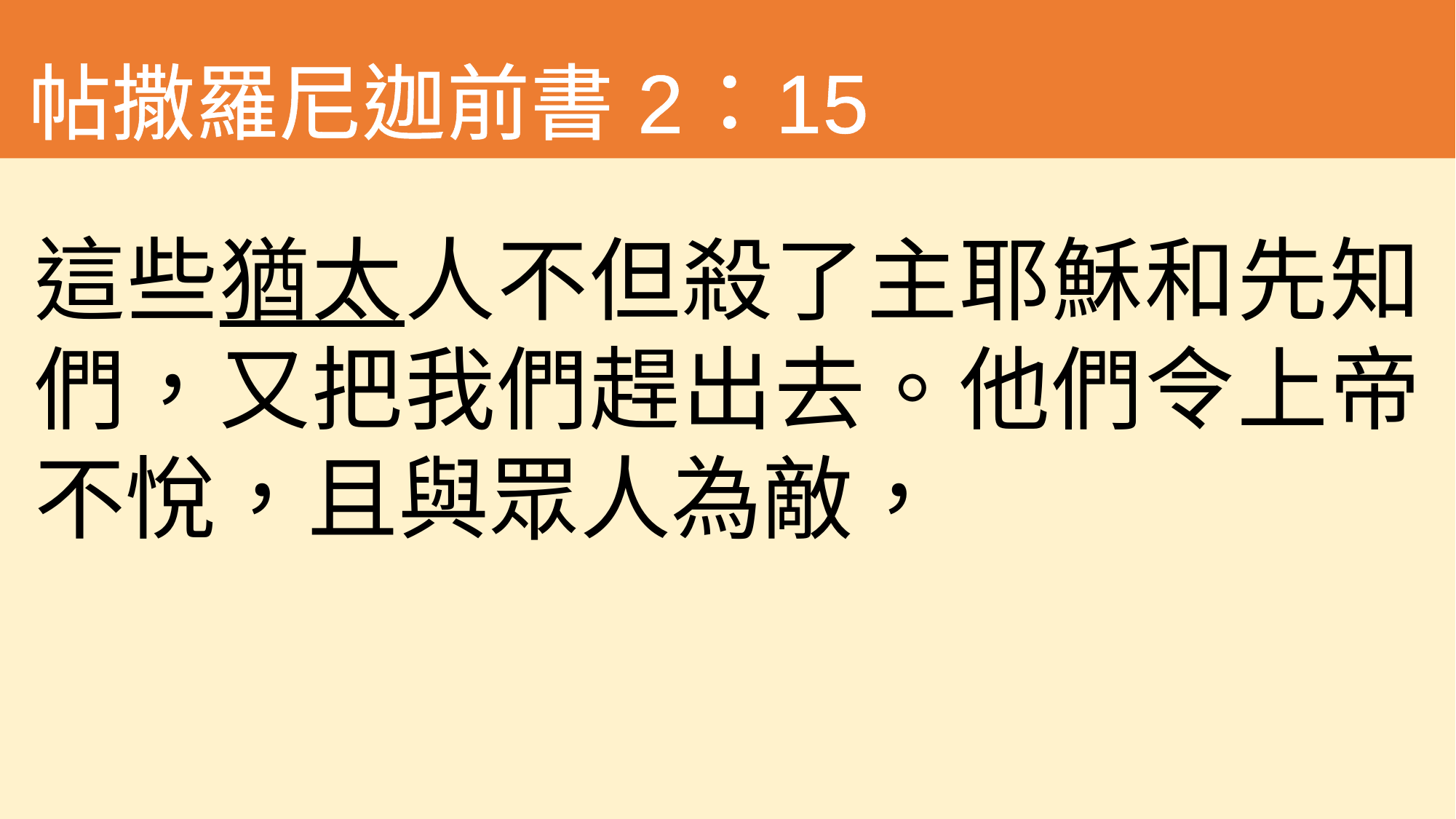

帖撒羅尼迦前書 2：15

這些猶太人不但殺了主耶穌和先知們，又把我們趕出去。他們令上帝不悅，且與眾人為敵，